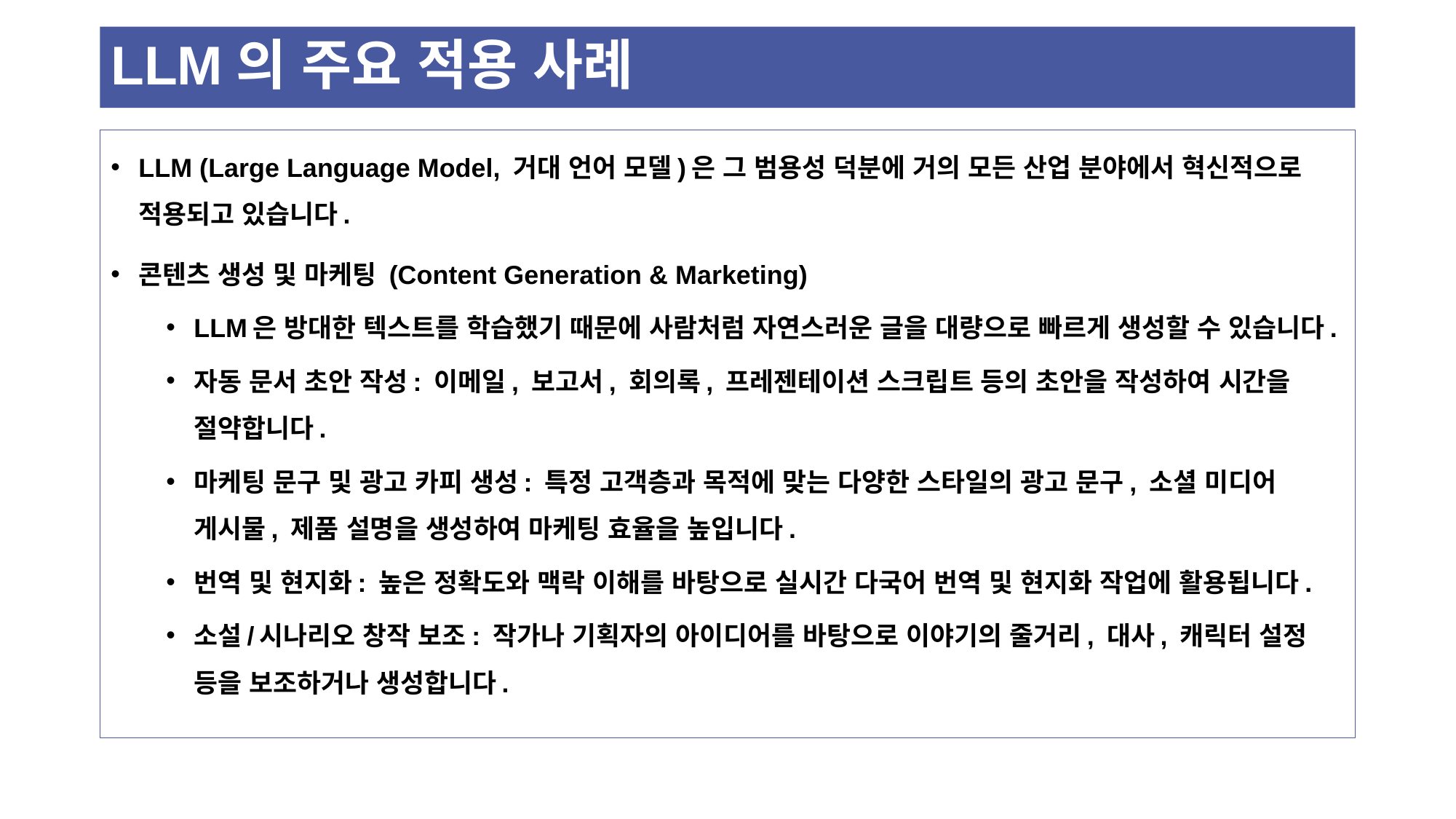

# LLM의 주요 적용 사례
LLM (Large Language Model, 거대 언어 모델)은 그 범용성 덕분에 거의 모든 산업 분야에서 혁신적으로 적용되고 있습니다.
콘텐츠 생성 및 마케팅 (Content Generation & Marketing)
LLM은 방대한 텍스트를 학습했기 때문에 사람처럼 자연스러운 글을 대량으로 빠르게 생성할 수 있습니다.
자동 문서 초안 작성: 이메일, 보고서, 회의록, 프레젠테이션 스크립트 등의 초안을 작성하여 시간을 절약합니다.
마케팅 문구 및 광고 카피 생성: 특정 고객층과 목적에 맞는 다양한 스타일의 광고 문구, 소셜 미디어 게시물, 제품 설명을 생성하여 마케팅 효율을 높입니다.
번역 및 현지화: 높은 정확도와 맥락 이해를 바탕으로 실시간 다국어 번역 및 현지화 작업에 활용됩니다.
소설/시나리오 창작 보조: 작가나 기획자의 아이디어를 바탕으로 이야기의 줄거리, 대사, 캐릭터 설정 등을 보조하거나 생성합니다.